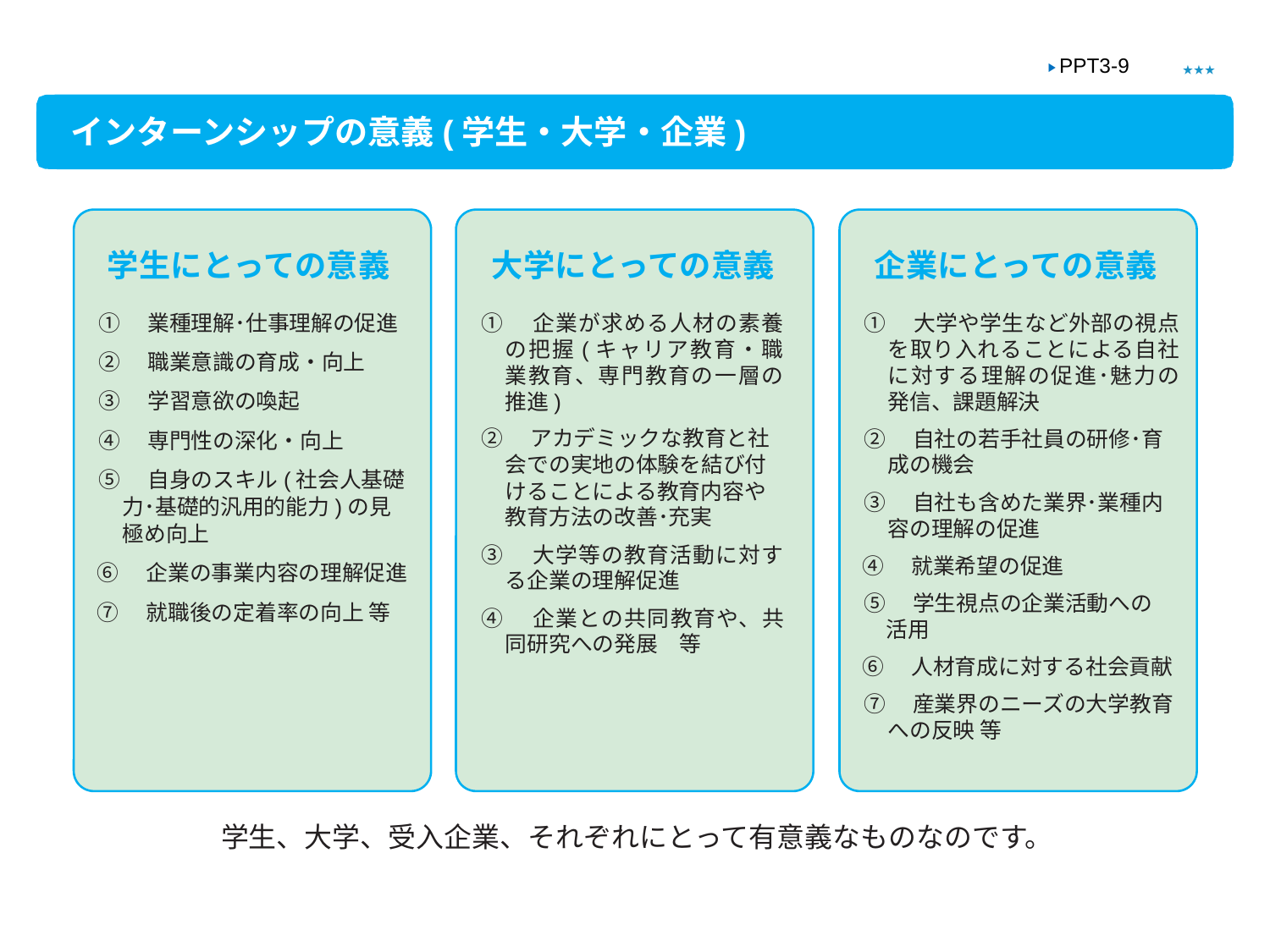

★★★
▶ PPT3-9

インターンシップの意義(学生・大学・企業)

企業にとっての意義
①　大学や学生など外部の視点を取り入れることによる自社に対する理解の促進･魅力の発信、課題解決
②　自社の若手社員の研修･育成の機会
③　自社も含めた業界･業種内容の理解の促進
④　就業希望の促進
⑤　学生視点の企業活動への
　活用
⑥　人材育成に対する社会貢献
⑦　産業界のニーズの大学教育への反映 等
学生にとっての意義
①　業種理解･仕事理解の促進
②　職業意識の育成・向上
③　学習意欲の喚起
④　専門性の深化・向上
⑤　自身のスキル(社会人基礎力･基礎的汎用的能力)の見極め向上
⑥　企業の事業内容の理解促進
⑦　就職後の定着率の向上 等
大学にとっての意義
①　企業が求める人材の素養の把握(キャリア教育・職業教育、専門教育の一層の推進)
②　アカデミックな教育と社会での実地の体験を結び付けることによる教育内容や教育方法の改善･充実
③　大学等の教育活動に対する企業の理解促進
④　企業との共同教育や、共同研究への発展　等
学生、大学、受入企業、それぞれにとって有意義なものなのです。